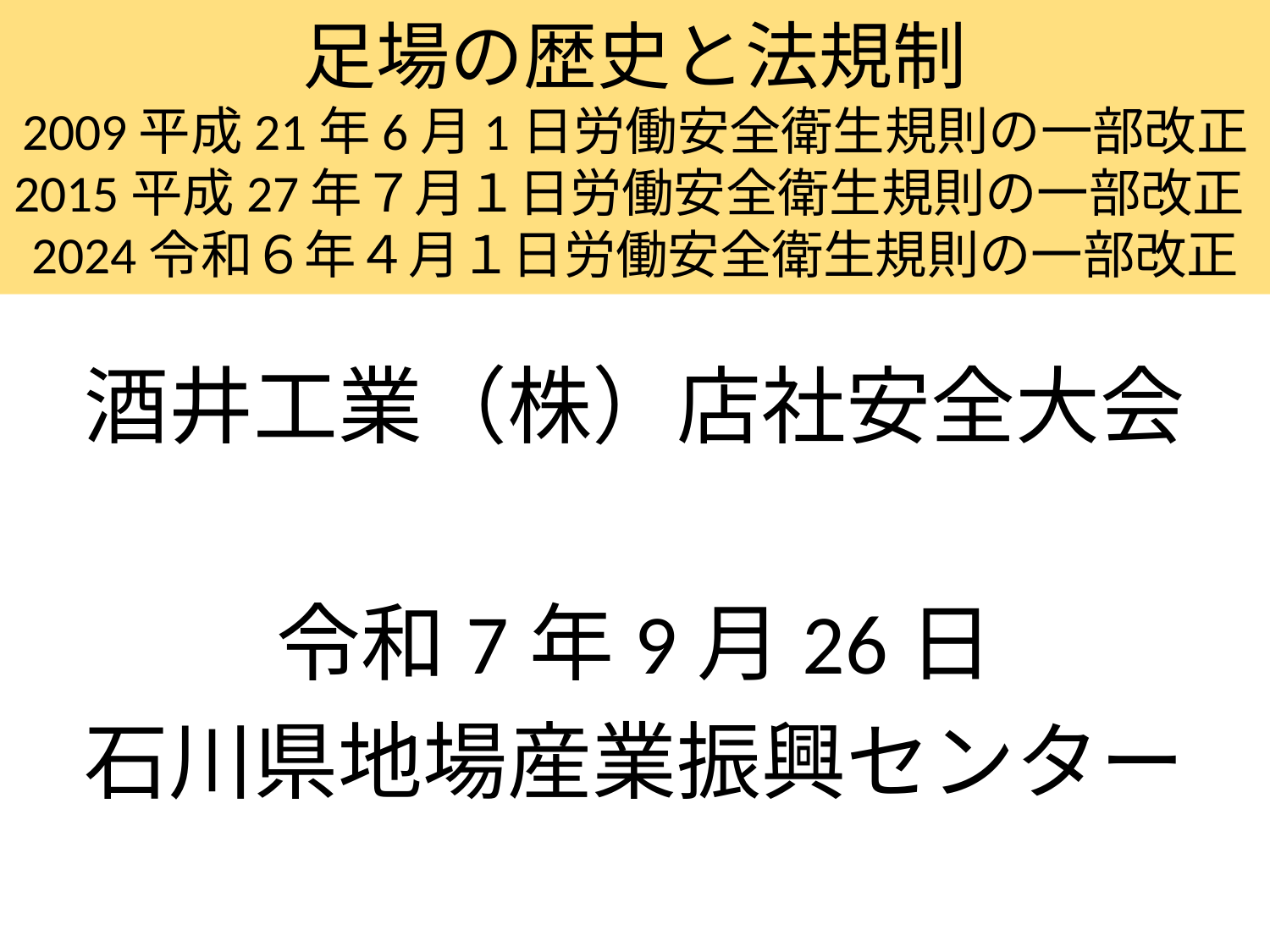

# 足場の歴史と法規制 2009平成21年6月1日労働安全衛生規則の一部改正 2015平成27年７月１日労働安全衛生規則の一部改正2024令和６年４月１日労働安全衛生規則の一部改正
酒井工業（株）店社安全大会

令和7年9月26日
石川県地場産業振興センター